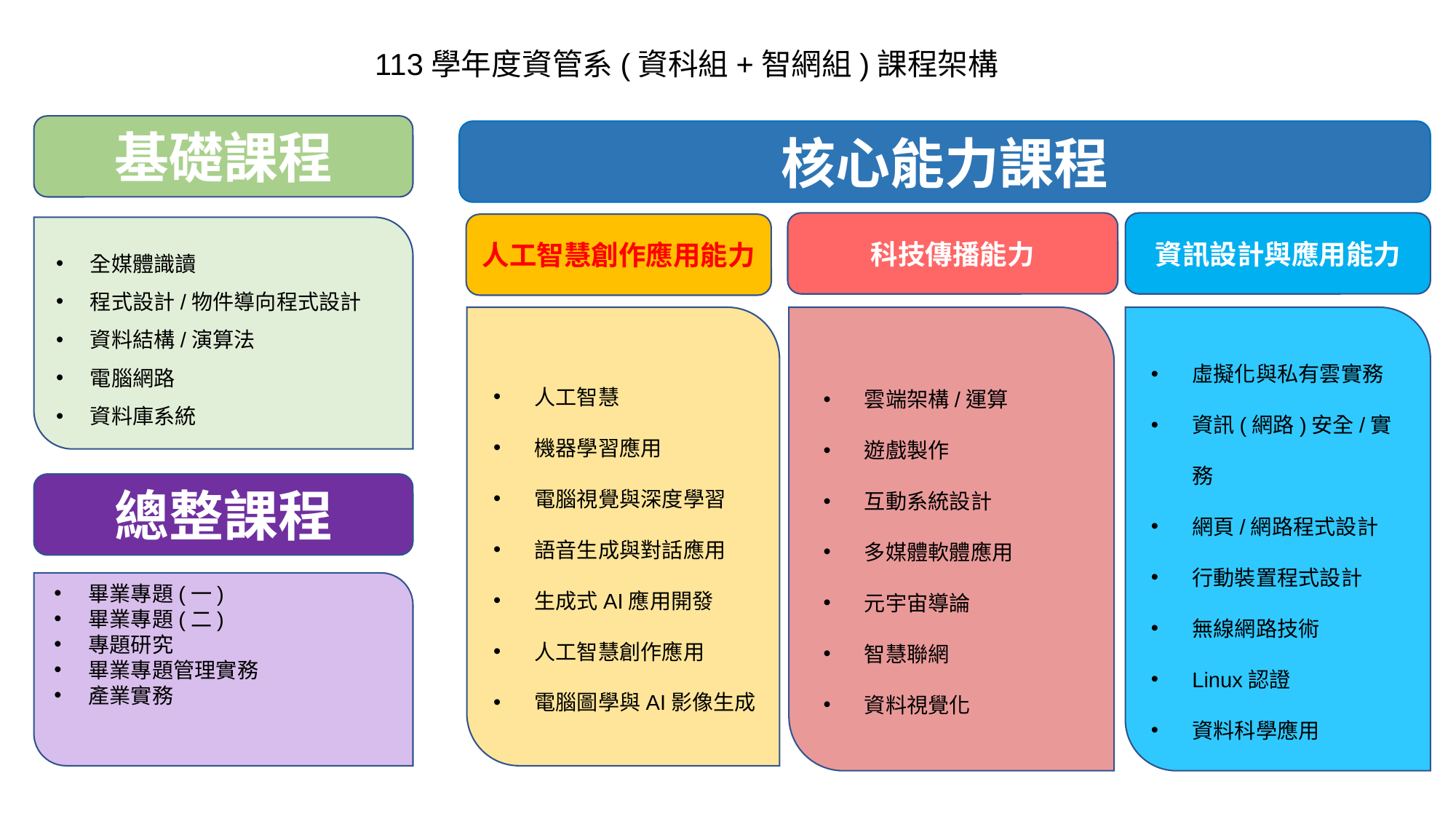

113學年度資管系(資科組+智網組)課程架構
基礎課程
核心能力課程

科技傳播能力
資訊設計與應用能力
人工智慧創作應用能力
全媒體識讀
程式設計/物件導向程式設計
資料結構/演算法
電腦網路
資料庫系統
虛擬化與私有雲實務
資訊(網路)安全/實務
網頁/網路程式設計
行動裝置程式設計
無線網路技術
Linux認證
資料科學應用
人工智慧
機器學習應用
電腦視覺與深度學習
語音生成與對話應用
生成式AI應用開發
人工智慧創作應用
電腦圖學與AI影像生成
雲端架構/運算
遊戲製作
互動系統設計
多媒體軟體應用
元宇宙導論
智慧聯網
資料視覺化

總整課程

畢業專題(一)
畢業專題(二)
專題研究
畢業專題管理實務
產業實務